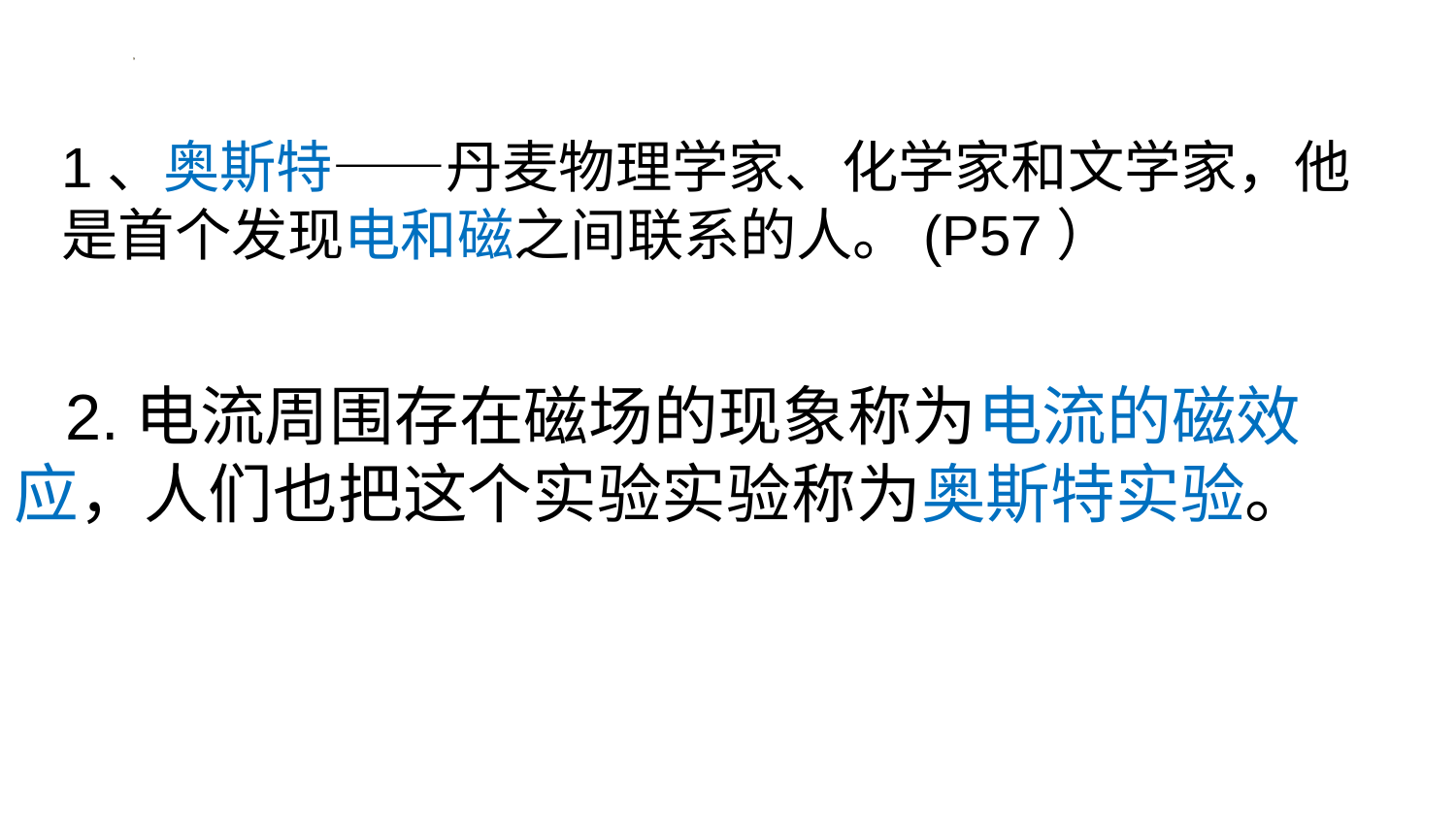

1、奥斯特——丹麦物理学家、化学家和文学家，他是首个发现电和磁之间联系的人。(P57）
 2.电流周围存在磁场的现象称为电流的磁效应，人们也把这个实验实验称为奥斯特实验。